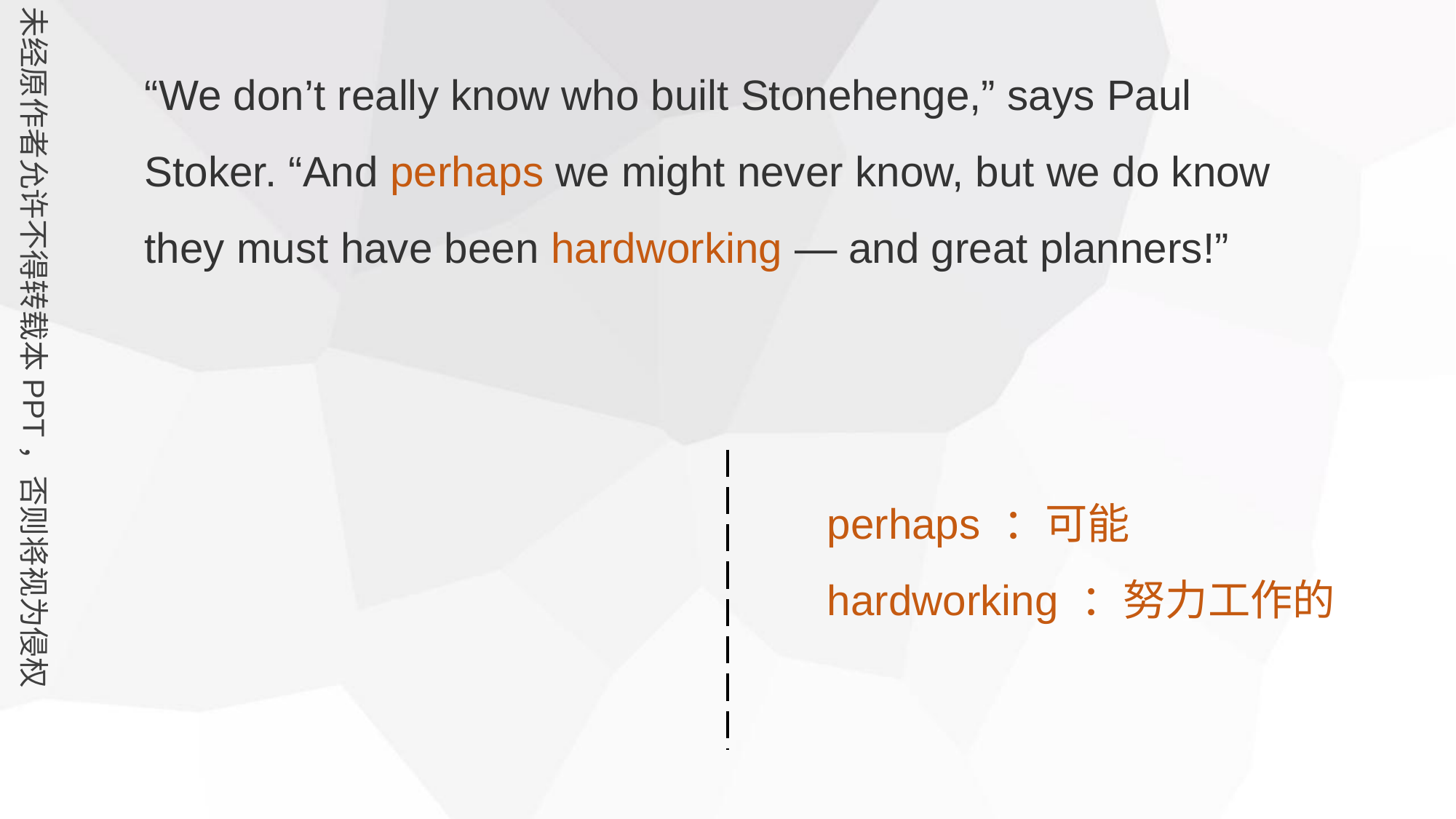

“We don’t really know who built Stonehenge,” says Paul Stoker. “And perhaps we might never know, but we do know they must have been hardworking — and great planners!”
perhaps ：可能
hardworking ：努力工作的